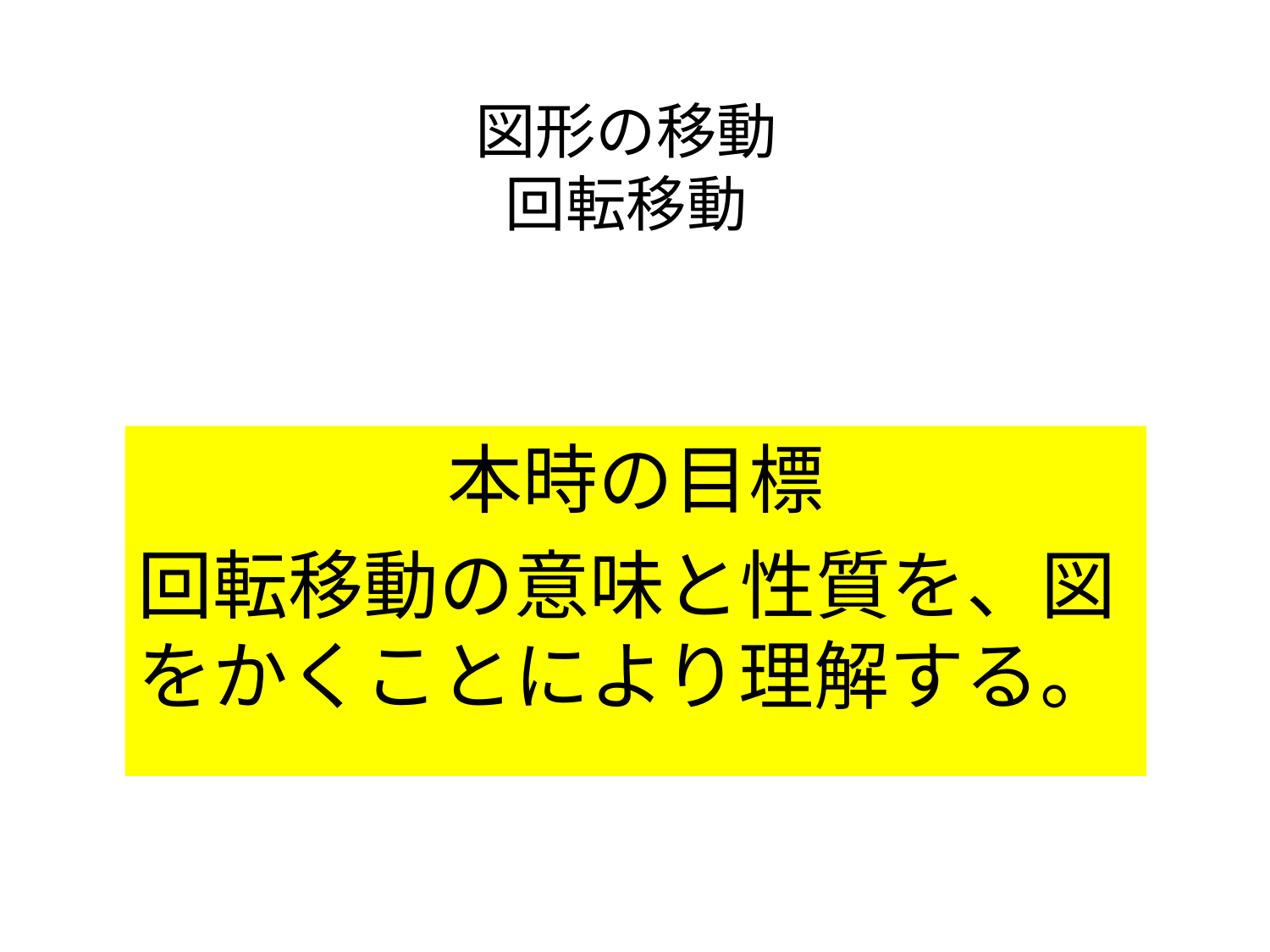

# 図形の移動 回転移動
本時の目標
回転移動の意味と性質を、図をかくことにより理解する。